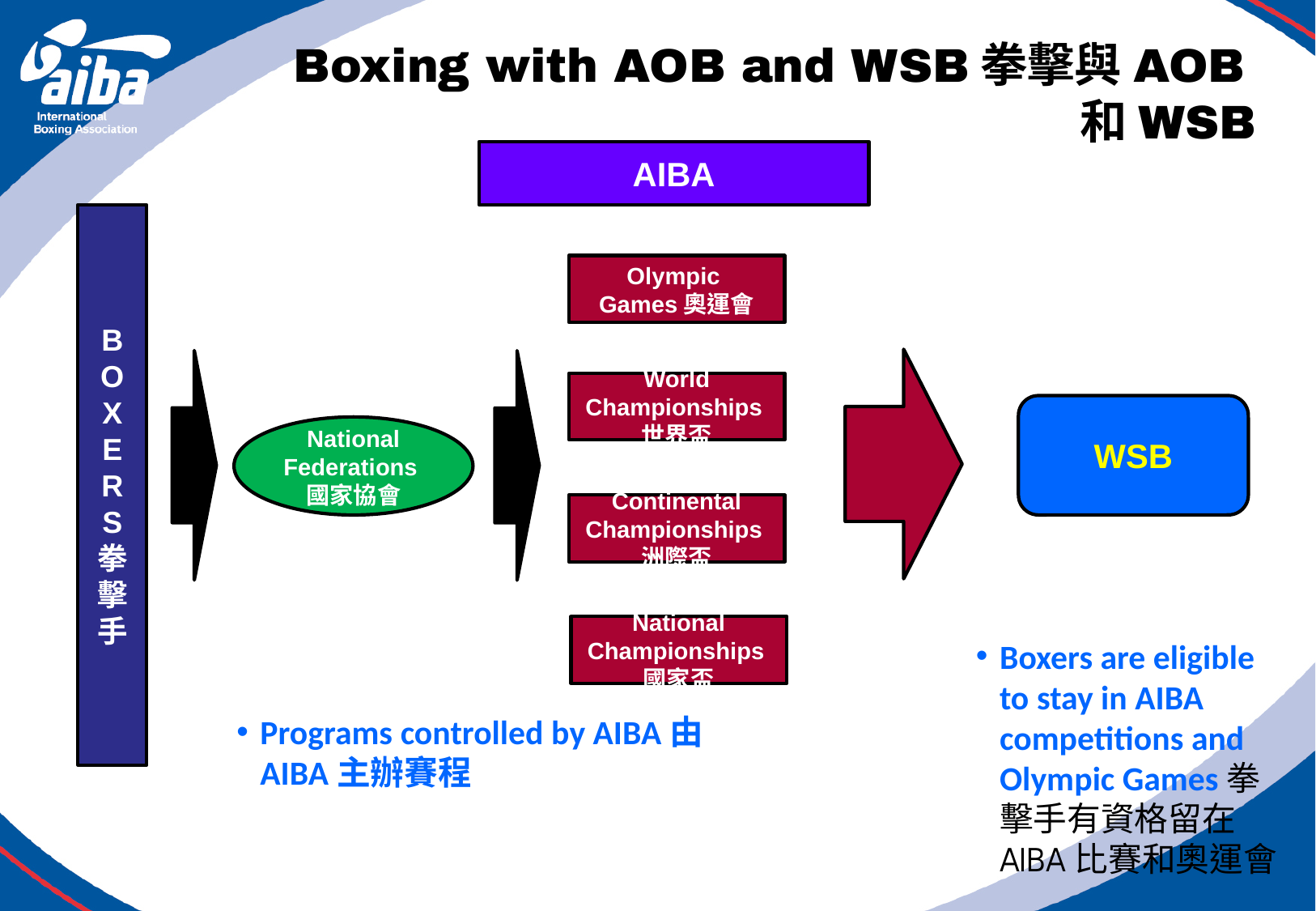

Boxing with AOB and WSB拳擊與AOB和WSB
AIBA
B
O
X
E
R
S
拳擊手
Olympic
Games奧運會

World Championships世界盃
WSB
National Federations國家協會
Continental Championships洲際盃
National Championships國家盃
Boxers are eligible to stay in AIBA competitions and Olympic Games拳擊手有資格留在AIBA比賽和奧運會
Programs controlled by AIBA由AIBA主辦賽程